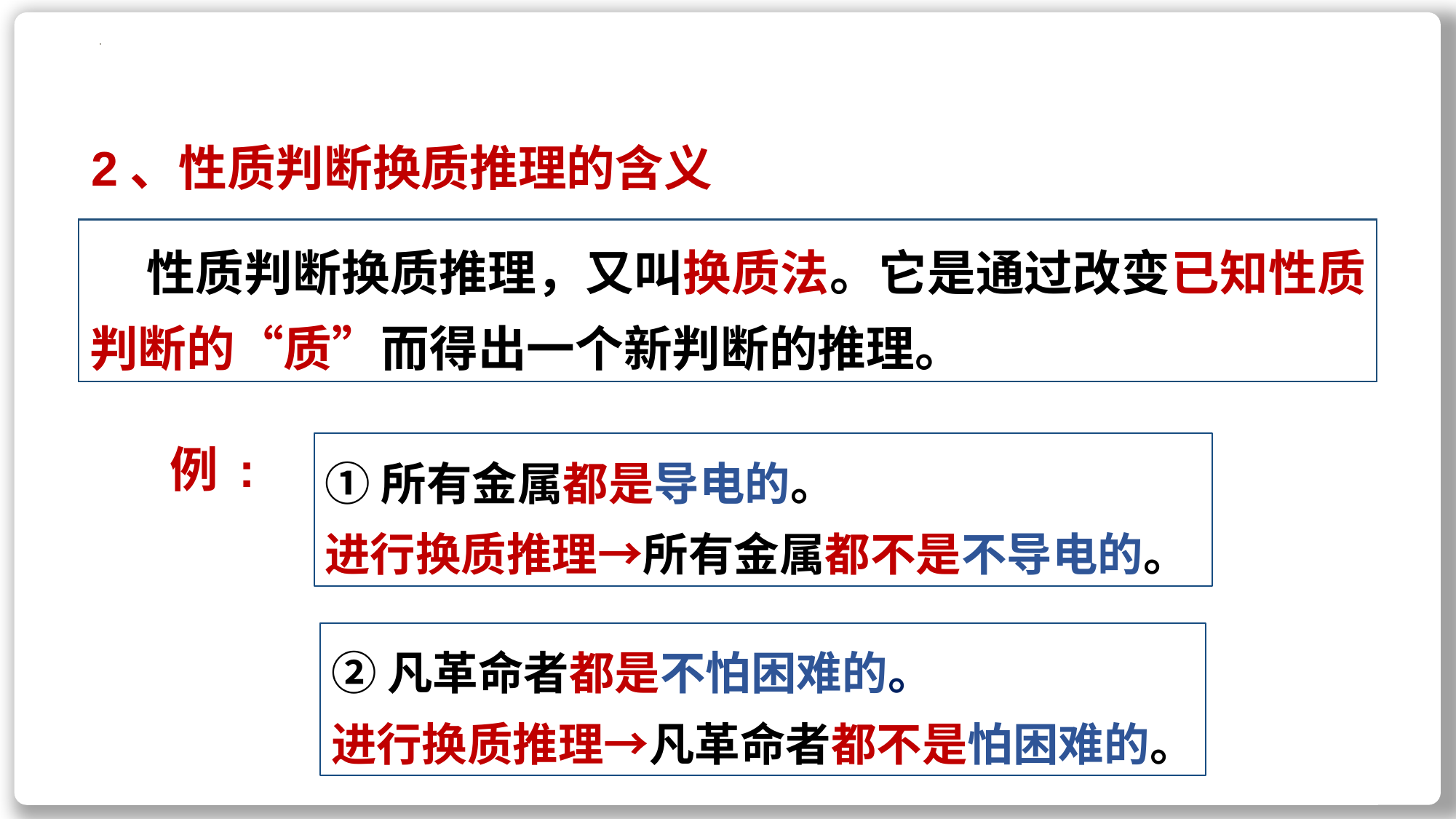

2、性质判断换质推理的含义
    性质判断换质推理，又叫换质法。它是通过改变已知性质判断的“质”而得出一个新判断的推理。
01
例:
①所有金属都是导电的。
进行换质推理→所有金属都不是不导电的。
02
②凡革命者都是不怕困难的。
进行换质推理→凡革命者都不是怕困难的。